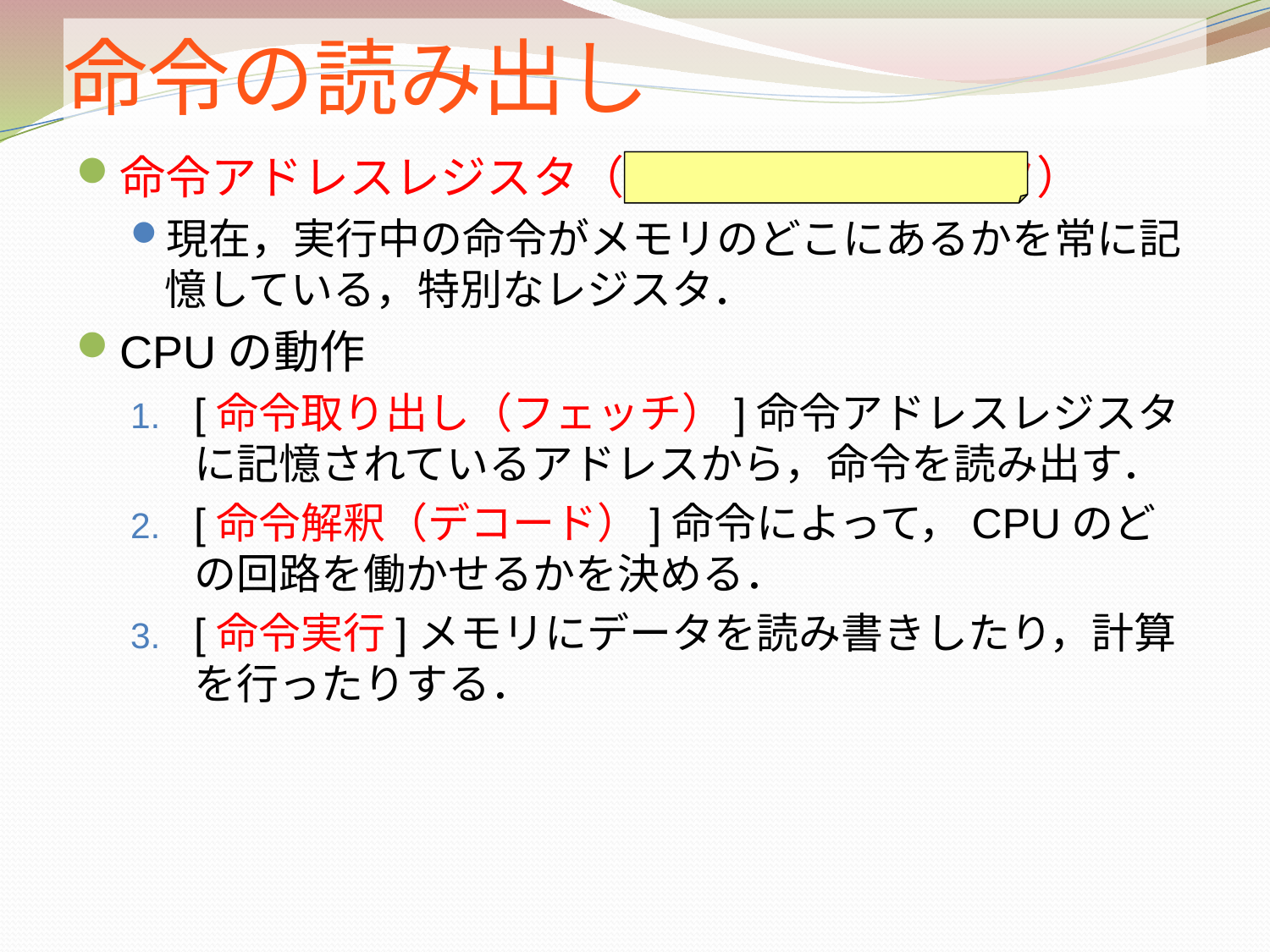

# 命令の読み出し
命令アドレスレジスタ（プログラムカウンタ）
現在，実行中の命令がメモリのどこにあるかを常に記憶している，特別なレジスタ．
CPUの動作
[命令取り出し（フェッチ）]命令アドレスレジスタに記憶されているアドレスから，命令を読み出す．
[命令解釈（デコード）]命令によって，CPUのどの回路を働かせるかを決める．
[命令実行]メモリにデータを読み書きしたり，計算を行ったりする．